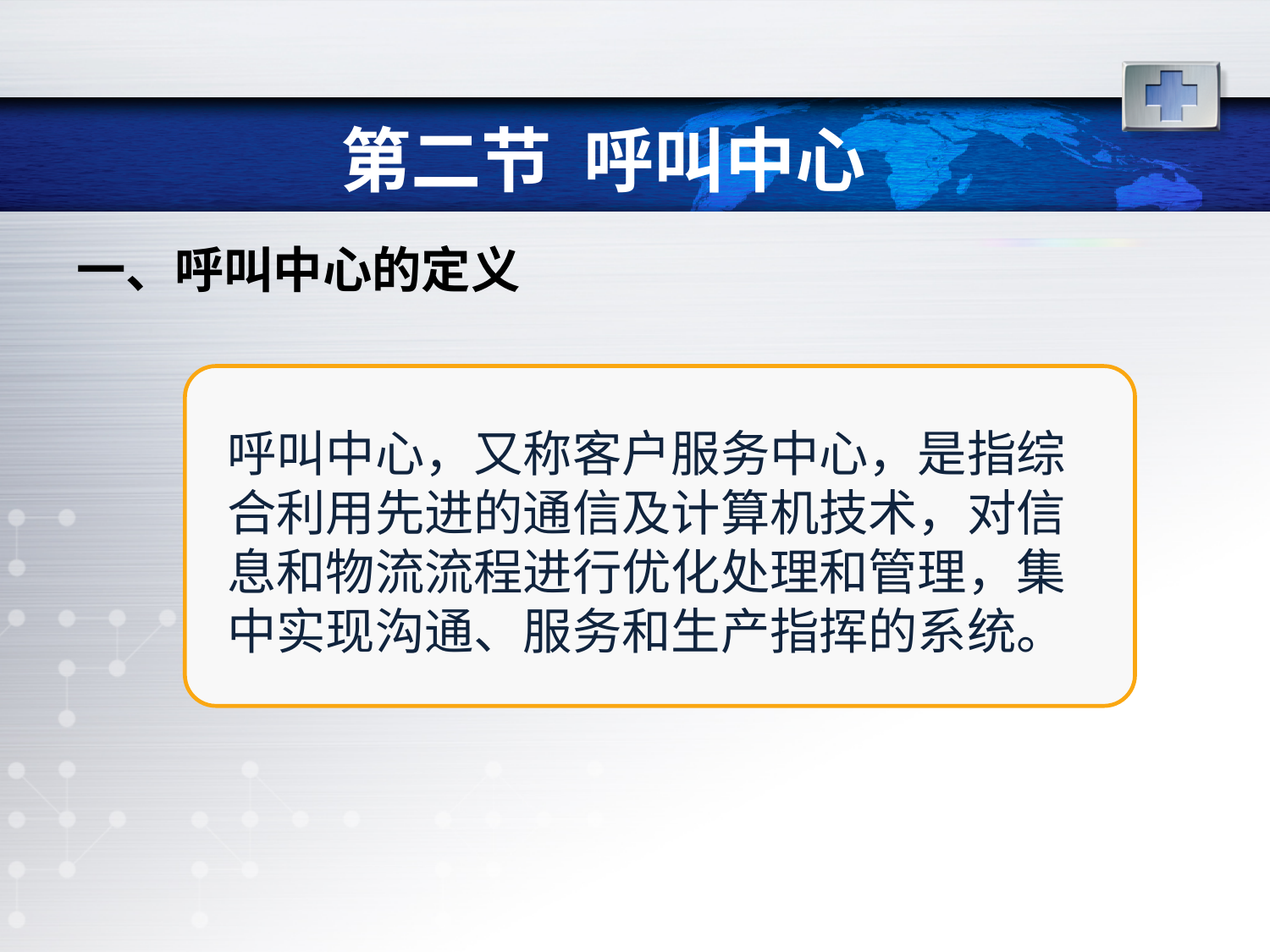

# 第二节  呼叫中心
一、呼叫中心的定义

呼叫中心，又称客户服务中心，是指综合利用先进的通信及计算机技术，对信息和物流流程进行优化处理和管理，集中实现沟通、服务和生产指挥的系统。